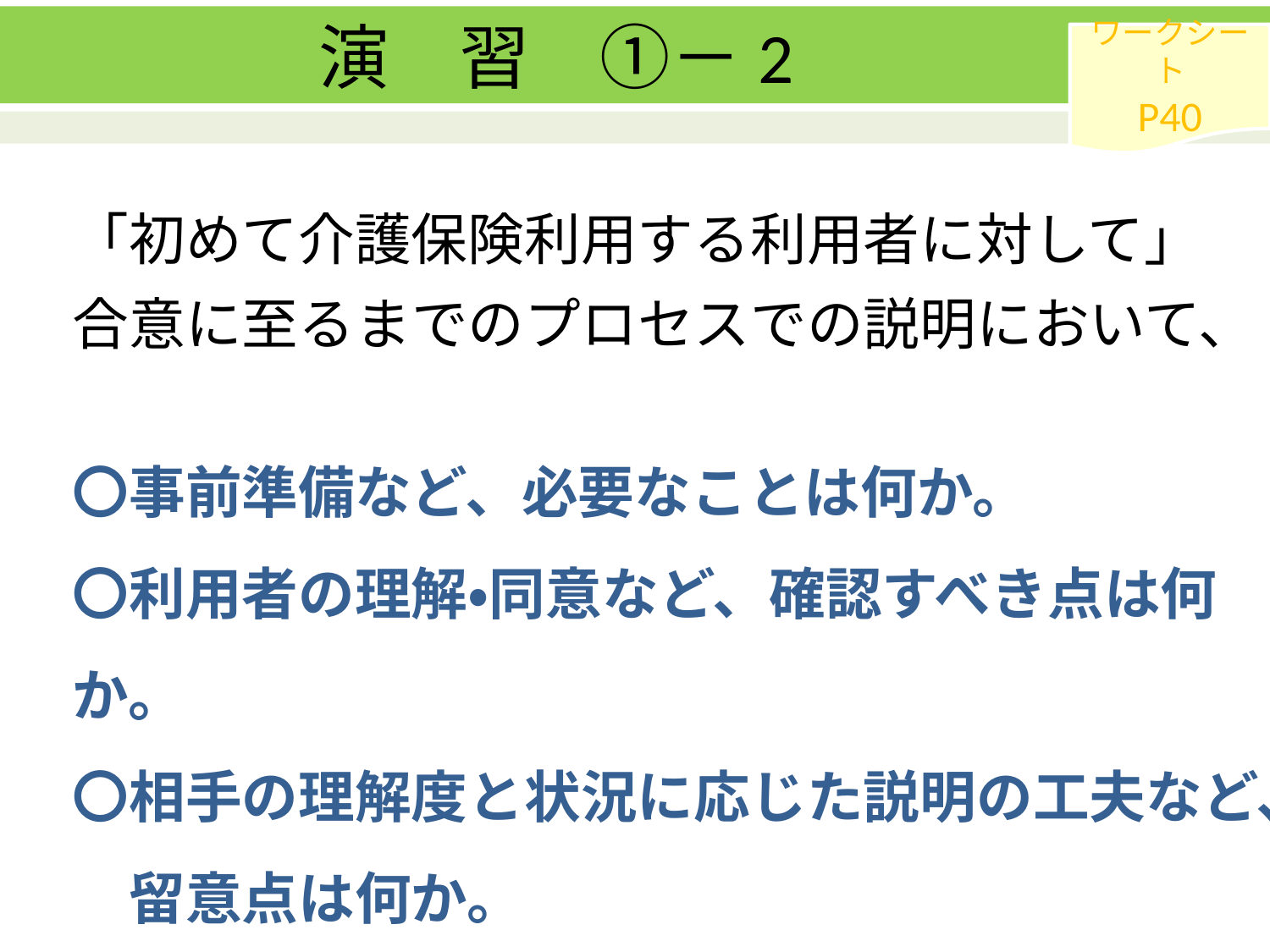

演　習　①－2
ワークシート
P40

「初めて介護保険利用する利用者に対して」

合意に至るまでのプロセスでの説明において、

〇事前準備など、必要なことは何か。
〇利用者の理解・同意など、確認すべき点は何か。
〇相手の理解度と状況に応じた説明の工夫など、
　留意点は何か。